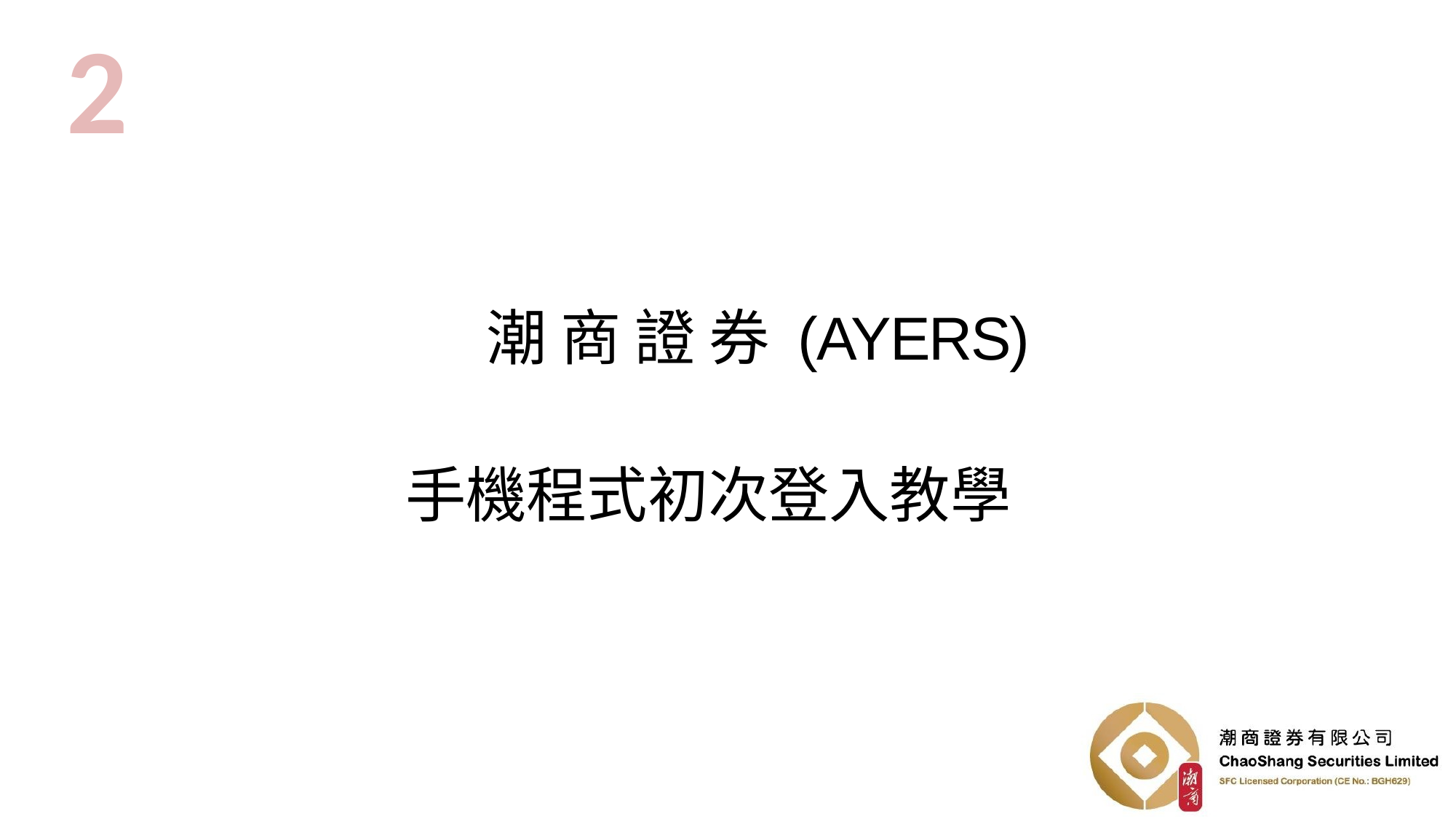

2
# 潮 商 證 券 (AYERS) 手機程式初次登入教學